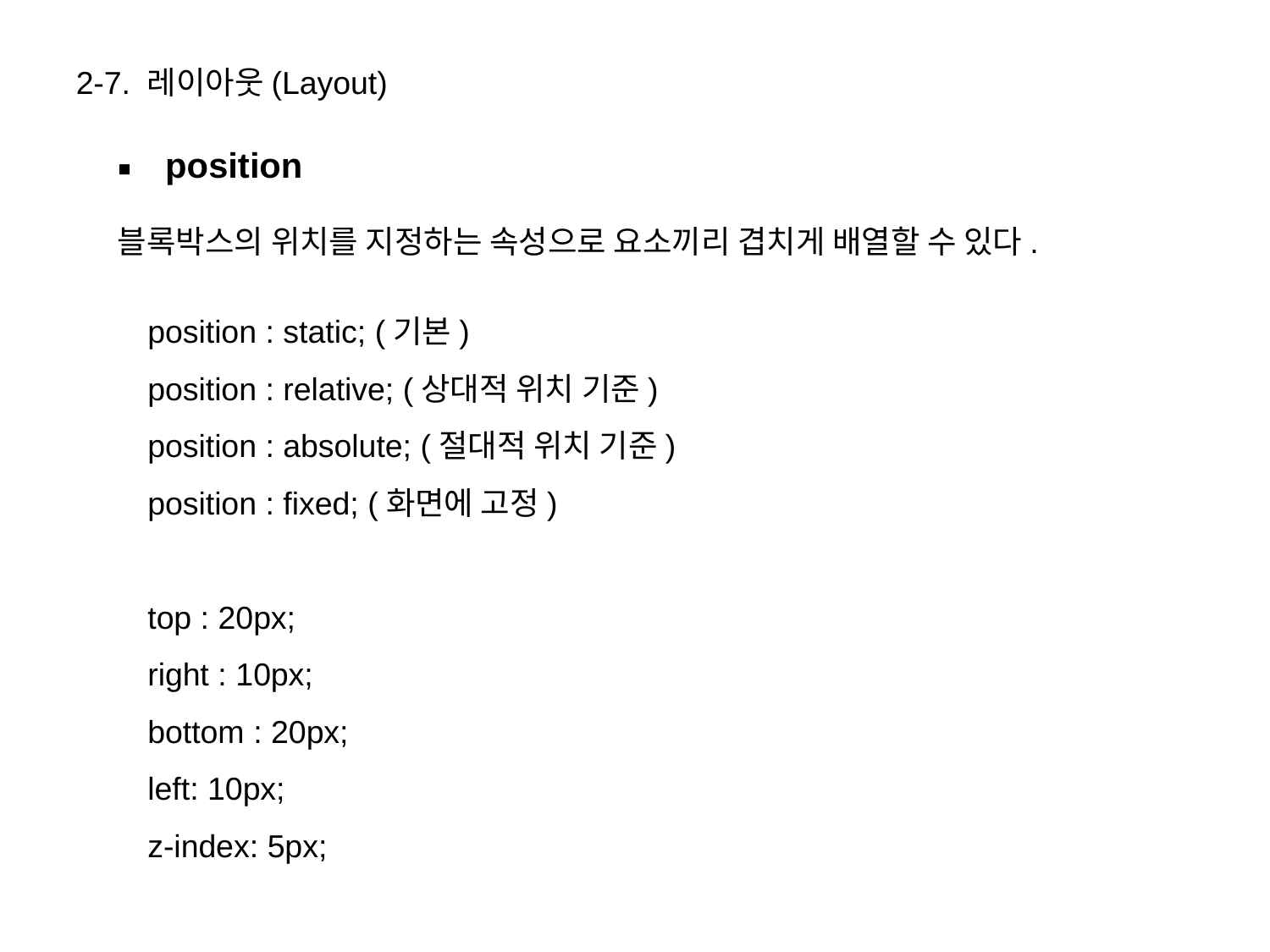

2-7. 레이아웃(Layout)
position
블록박스의 위치를 지정하는 속성으로 요소끼리 겹치게 배열할 수 있다.
position : static; (기본)
position : relative; (상대적 위치 기준)
position : absolute; (절대적 위치 기준)
position : fixed; (화면에 고정)

top : 20px;
right : 10px;
bottom : 20px;
left: 10px;
z-index: 5px;